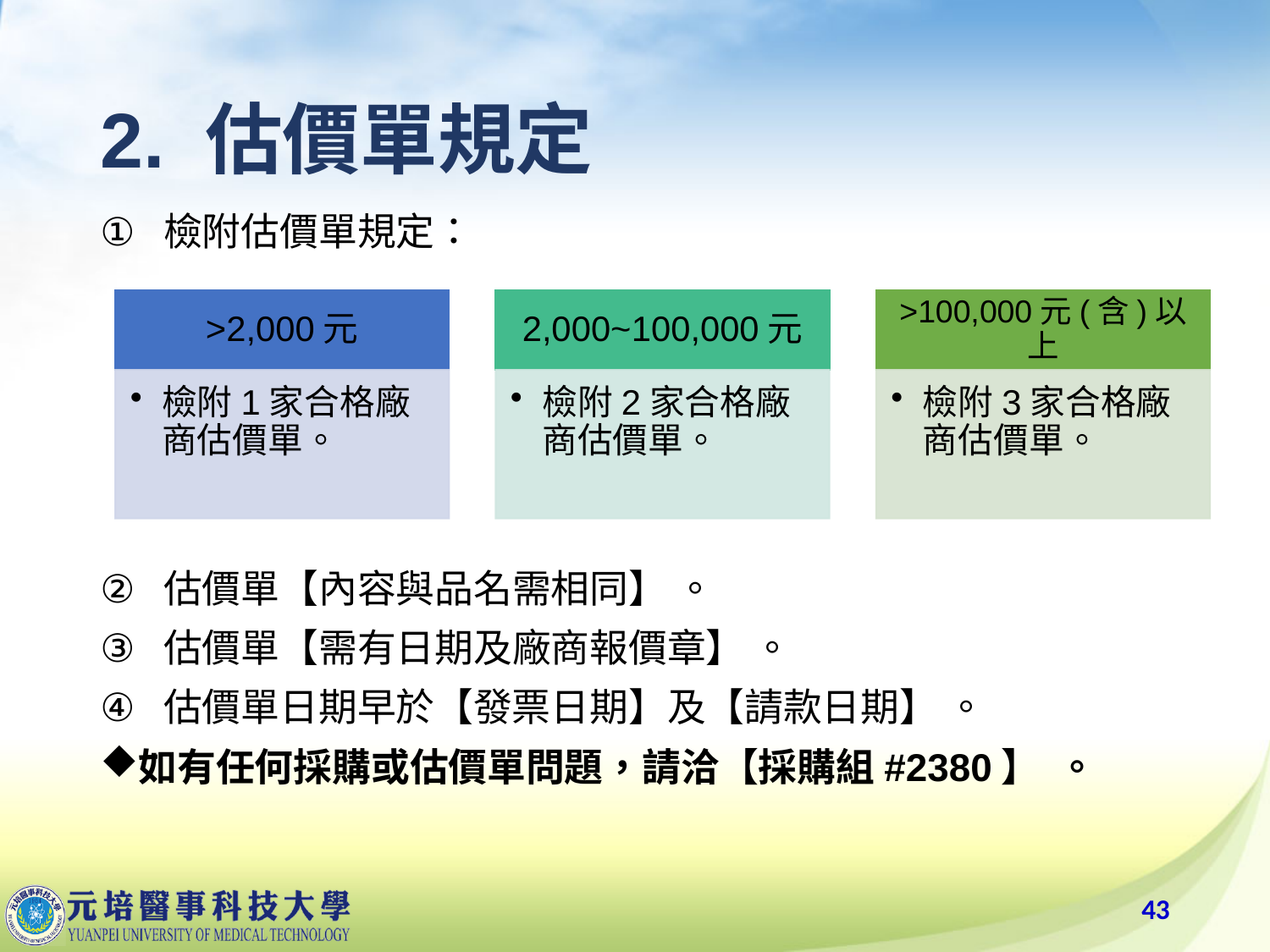

# 2. 估價單規定
檢附估價單規定：

估價單【內容與品名需相同】 。
估價單【需有日期及廠商報價章】 。
估價單日期早於【發票日期】及【請款日期】 。
如有任何採購或估價單問題，請洽【採購組#2380】  。

>2,000元
檢附1家合格廠商估價單。
2,000~100,000元
檢附2家合格廠商估價單。
>100,000元(含)以上
檢附3家合格廠商估價單。
43